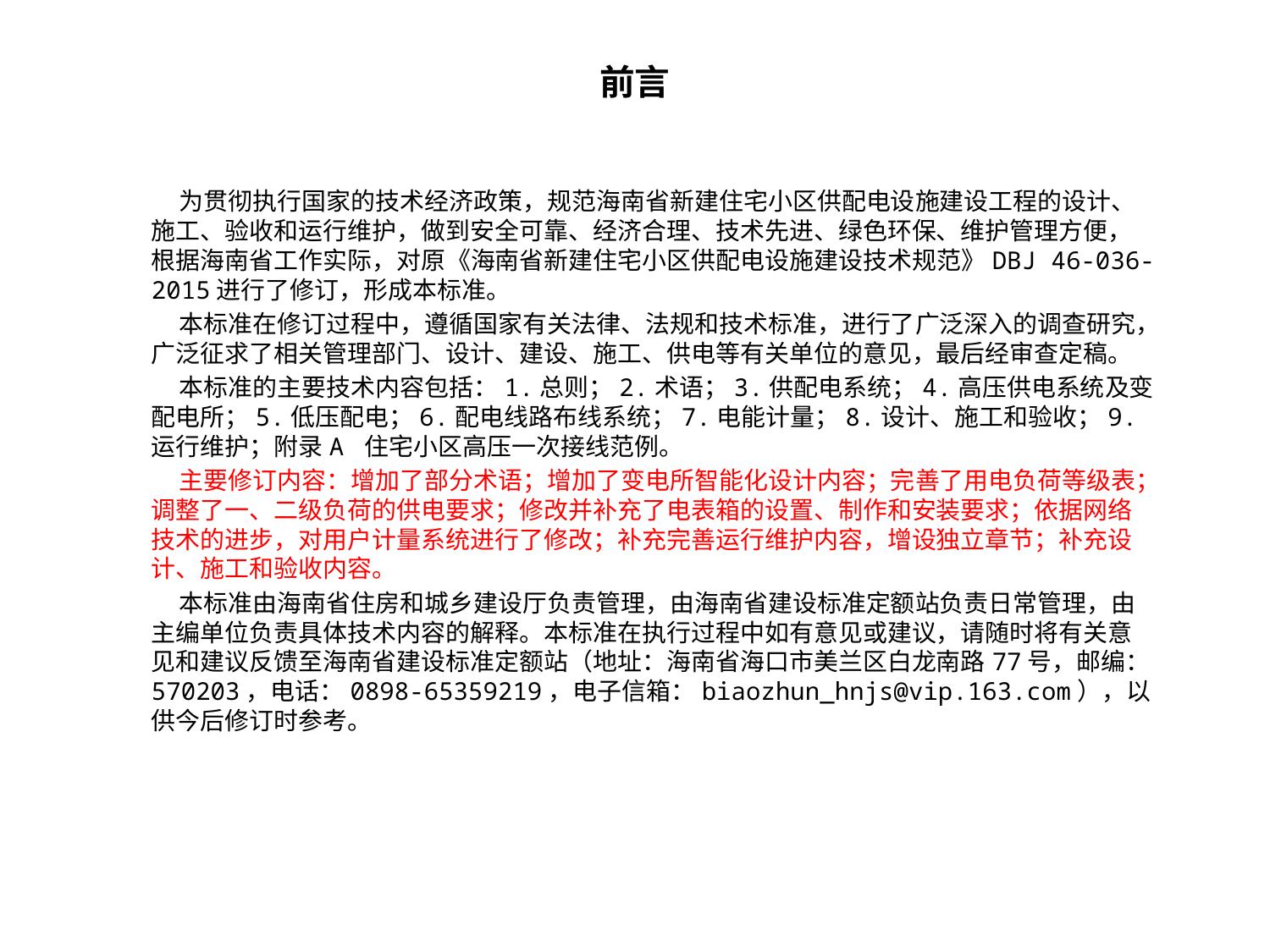

# 前言
    为贯彻执行国家的技术经济政策，规范海南省新建住宅小区供配电设施建设工程的设计、施工、验收和运行维护，做到安全可靠、经济合理、技术先进、绿色环保、维护管理方便，根据海南省工作实际，对原《海南省新建住宅小区供配电设施建设技术规范》DBJ 46-036-2015进行了修订，形成本标准。
    本标准在修订过程中，遵循国家有关法律、法规和技术标准，进行了广泛深入的调查研究，广泛征求了相关管理部门、设计、建设、施工、供电等有关单位的意见，最后经审查定稿。
    本标准的主要技术内容包括：1.总则；2.术语；3.供配电系统；4.高压供电系统及变配电所；5.低压配电；6.配电线路布线系统；7.电能计量；8.设计、施工和验收；9.运行维护；附录A 住宅小区高压一次接线范例。
    主要修订内容：增加了部分术语；增加了变电所智能化设计内容；完善了用电负荷等级表；调整了一、二级负荷的供电要求；修改并补充了电表箱的设置、制作和安装要求；依据网络技术的进步，对用户计量系统进行了修改；补充完善运行维护内容，增设独立章节；补充设计、施工和验收内容。
    本标准由海南省住房和城乡建设厅负责管理，由海南省建设标准定额站负责日常管理，由主编单位负责具体技术内容的解释。本标准在执行过程中如有意见或建议，请随时将有关意见和建议反馈至海南省建设标准定额站（地址：海南省海口市美兰区白龙南路77号，邮编：570203，电话：0898-65359219，电子信箱：biaozhun_hnjs@vip.163.com），以供今后修订时参考。